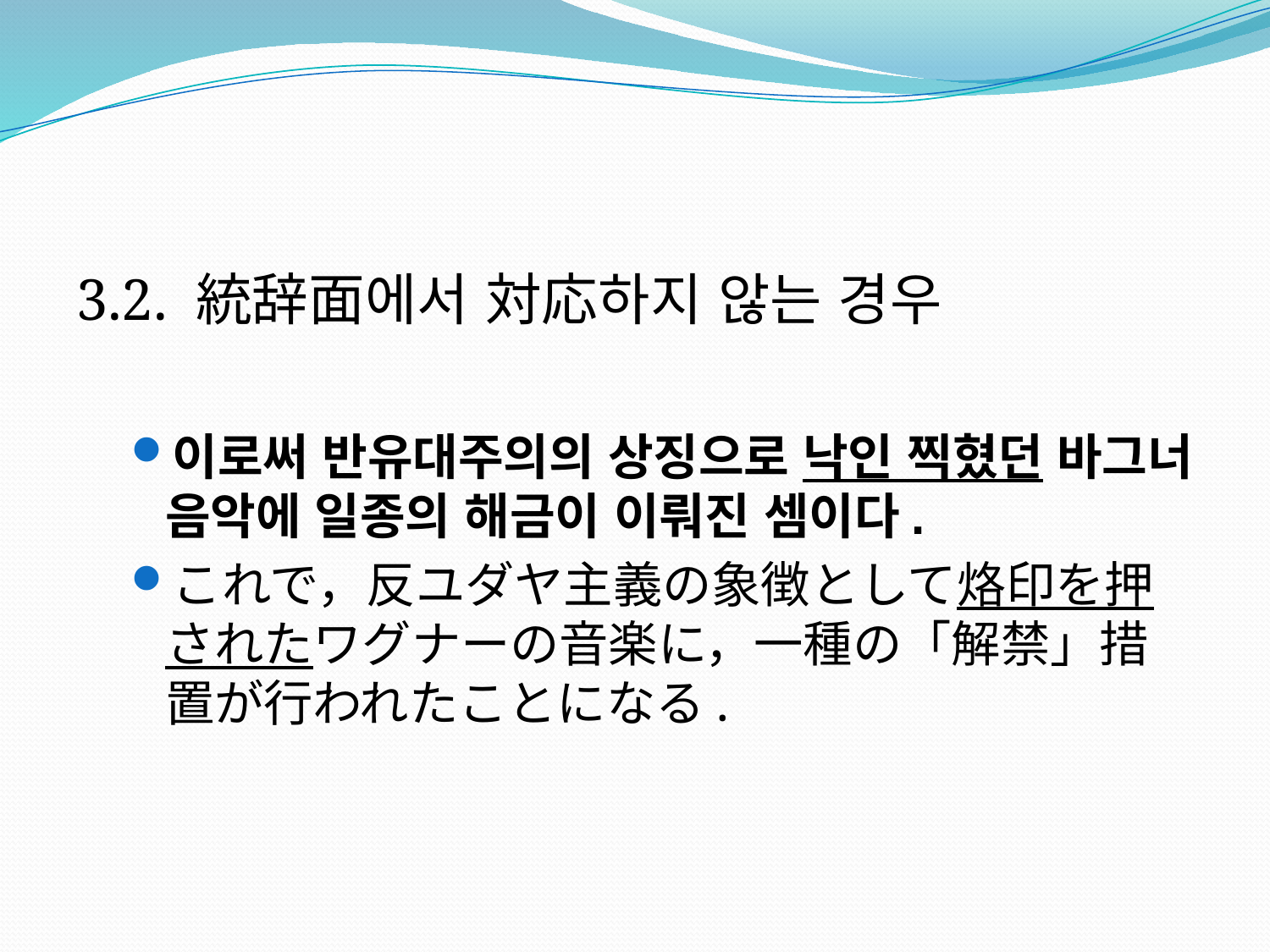

#

3.2. 統辞面에서 対応하지 않는 경우

이로써 반유대주의의 상징으로 낙인 찍혔던 바그너 음악에 일종의 해금이 이뤄진 셈이다.
これで，反ユダヤ主義の象徴として烙印を押されたワグナーの音楽に，一種の「解禁」措置が行われたことになる.